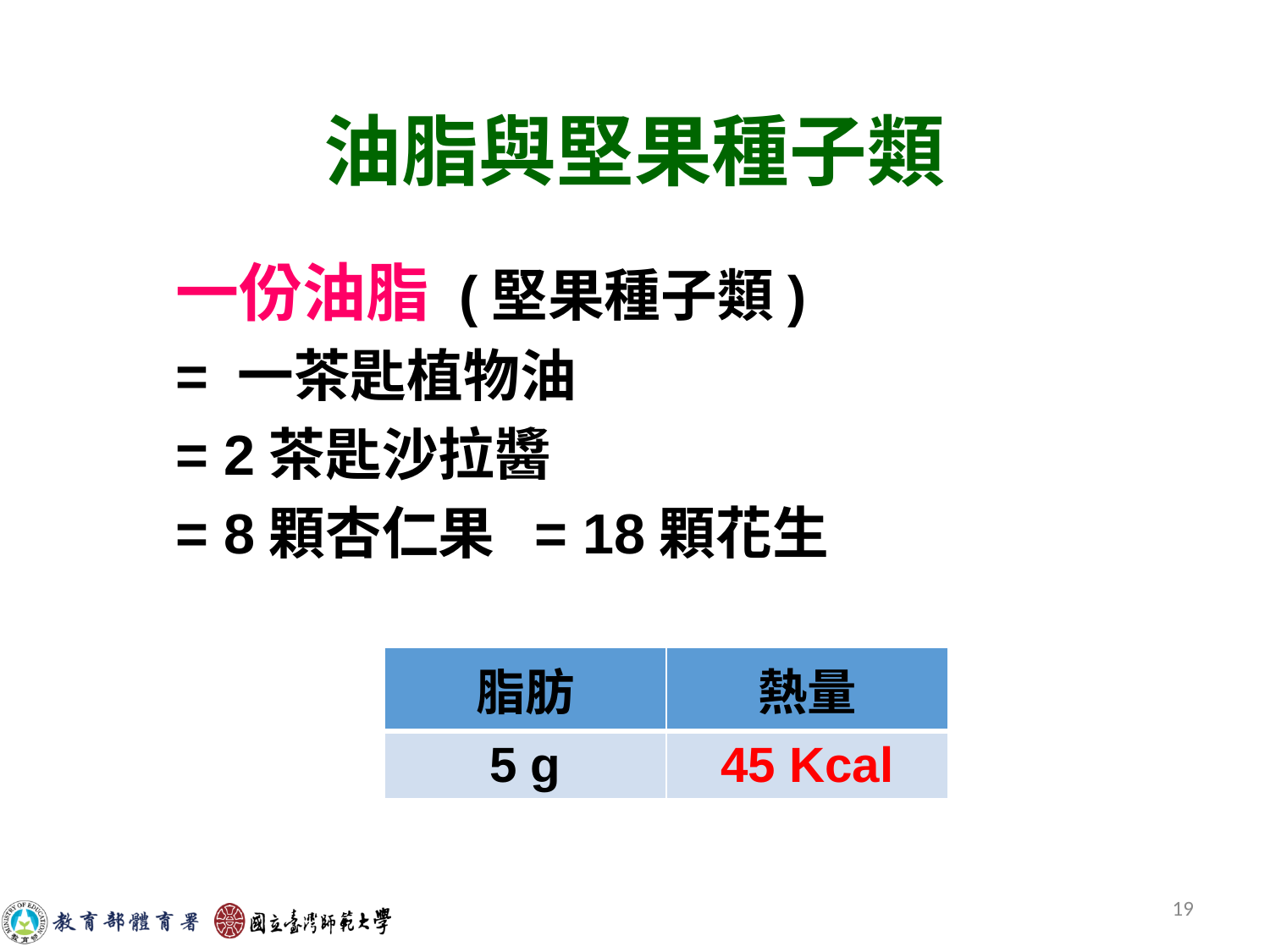

# 油脂與堅果種子類
一份油脂 (堅果種子類)
= 一茶匙植物油
= 2茶匙沙拉醬
= 8顆杏仁果  = 18顆花生

| 脂肪 | 熱量 |
| --- | --- |
| 5 g | 45 Kcal |
19